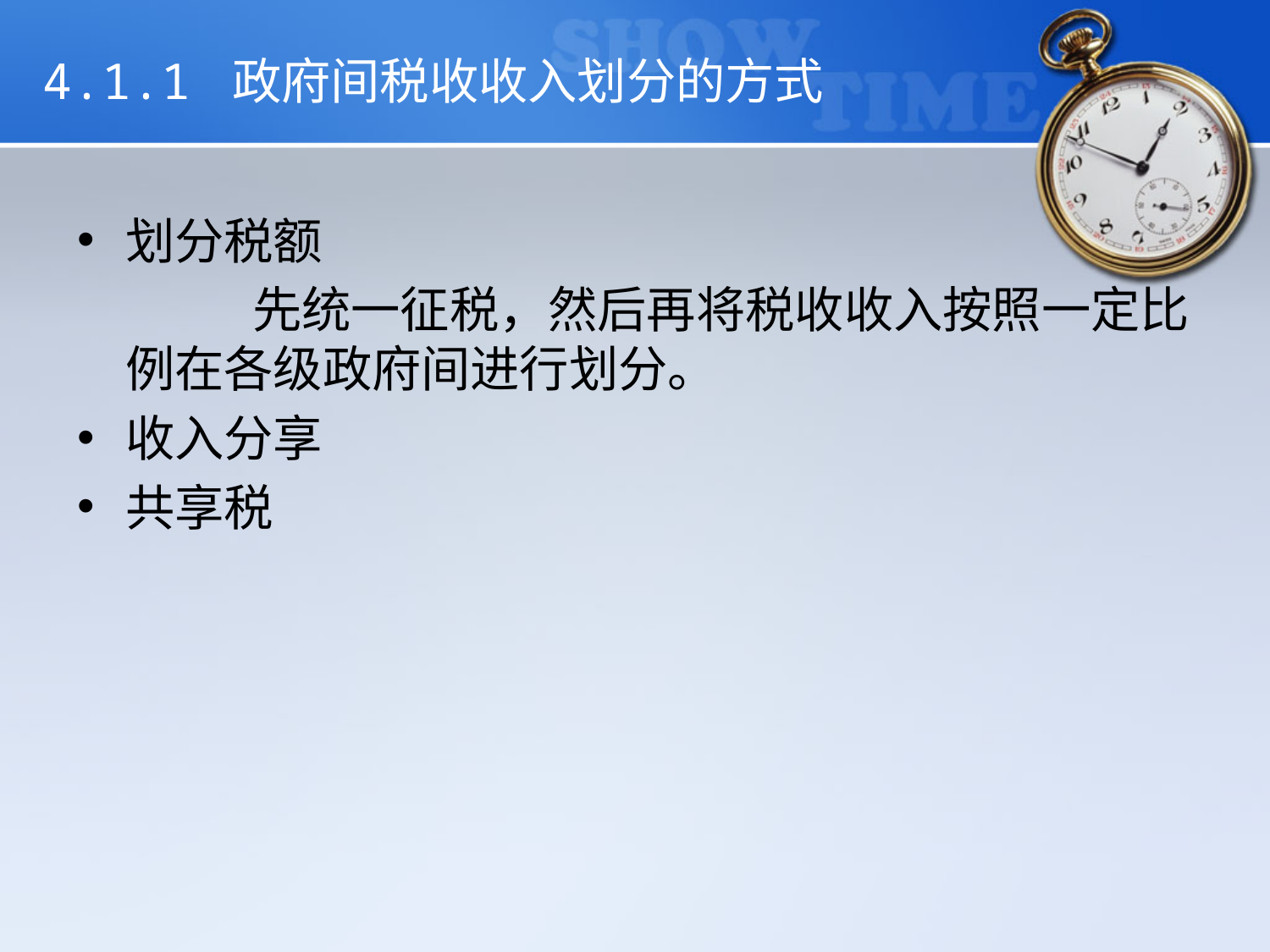

# 4.1.1 政府间税收收入划分的方式
划分税额
		先统一征税，然后再将税收收入按照一定比例在各级政府间进行划分。
收入分享
共享税